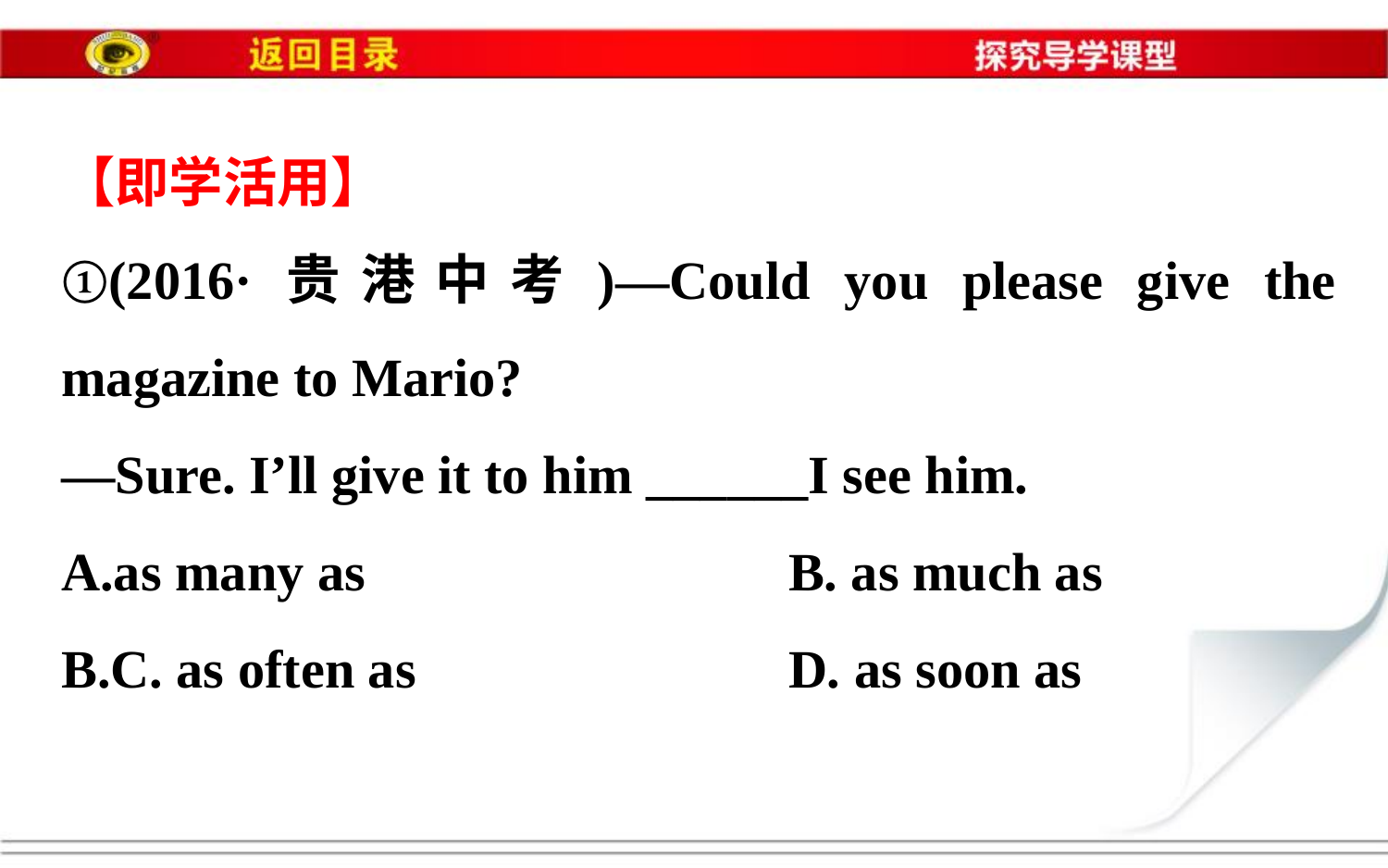

【即学活用】
①(2016·贵港中考)—Could you please give the magazine to Mario?
—Sure. I’ll give it to him ______I see him.
as many as　			B. as much as
C. as often as　			D. as soon as